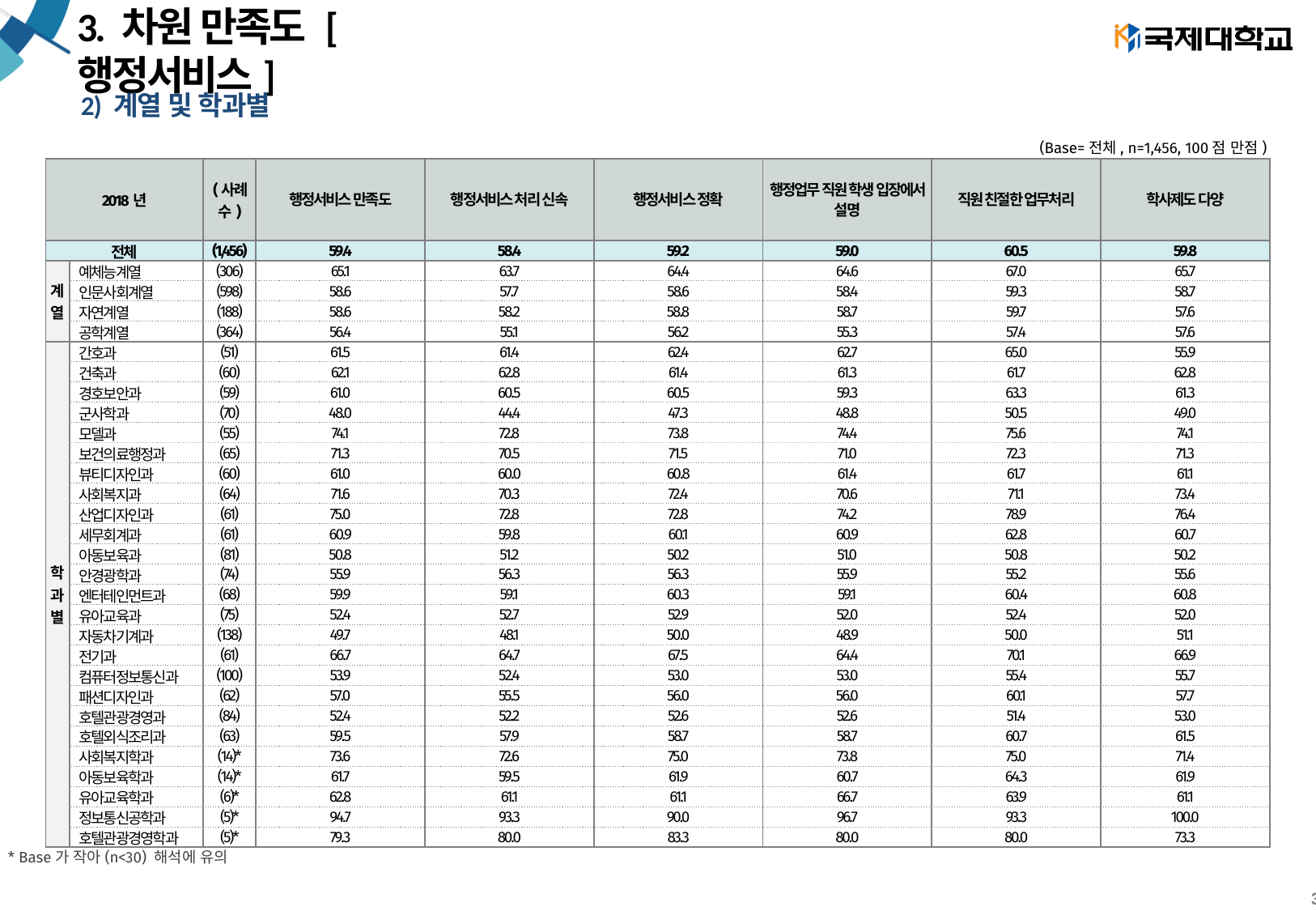

# 3. 차원 만족도 [행정서비스]
2) 계열 및 학과별
(Base=전체, n=1,456, 100점 만점)
| 2018년 |  | (사례수) | 행정서비스 만족도 | 행정서비스 처리 신속 | 행정서비스 정확 | 행정업무 직원 학생 입장에서 설명 | 직원 친절한 업무처리 | 학사제도 다양 |
| --- | --- | --- | --- | --- | --- | --- | --- | --- |
| 전체 |  | (1,456) | 59.4 | 58.4 | 59.2 | 59.0 | 60.5 | 59.8 |
| 계 열 | 예체능계열 | (306) | 65.1 | 63.7 | 64.4 | 64.6 | 67.0 | 65.7 |
|  | 인문사회계열 | (598) | 58.6 | 57.7 | 58.6 | 58.4 | 59.3 | 58.7 |
|  | 자연계열 | (188) | 58.6 | 58.2 | 58.8 | 58.7 | 59.7 | 57.6 |
|  | 공학계열 | (364) | 56.4 | 55.1 | 56.2 | 55.3 | 57.4 | 57.6 |
| 학 과 별 | 간호과 | (51) | 61.5 | 61.4 | 62.4 | 62.7 | 65.0 | 55.9 |
|  | 건축과 | (60) | 62.1 | 62.8 | 61.4 | 61.3 | 61.7 | 62.8 |
|  | 경호보안과 | (59) | 61.0 | 60.5 | 60.5 | 59.3 | 63.3 | 61.3 |
|  | 군사학과 | (70) | 48.0 | 44.4 | 47.3 | 48.8 | 50.5 | 49.0 |
|  | 모델과 | (55) | 74.1 | 72.8 | 73.8 | 74.4 | 75.6 | 74.1 |
|  | 보건의료행정과 | (65) | 71.3 | 70.5 | 71.5 | 71.0 | 72.3 | 71.3 |
|  | 뷰티디자인과 | (60) | 61.0 | 60.0 | 60.8 | 61.4 | 61.7 | 61.1 |
|  | 사회복지과 | (64) | 71.6 | 70.3 | 72.4 | 70.6 | 71.1 | 73.4 |
|  | 산업디자인과 | (61) | 75.0 | 72.8 | 72.8 | 74.2 | 78.9 | 76.4 |
|  | 세무회계과 | (61) | 60.9 | 59.8 | 60.1 | 60.9 | 62.8 | 60.7 |
|  | 아동보육과 | (81) | 50.8 | 51.2 | 50.2 | 51.0 | 50.8 | 50.2 |
|  | 안경광학과 | (74) | 55.9 | 56.3 | 56.3 | 55.9 | 55.2 | 55.6 |
|  | 엔터테인먼트과 | (68) | 59.9 | 59.1 | 60.3 | 59.1 | 60.4 | 60.8 |
|  | 유아교육과 | (75) | 52.4 | 52.7 | 52.9 | 52.0 | 52.4 | 52.0 |
|  | 자동차기계과 | (138) | 49.7 | 48.1 | 50.0 | 48.9 | 50.0 | 51.1 |
|  | 전기과 | (61) | 66.7 | 64.7 | 67.5 | 64.4 | 70.1 | 66.9 |
|  | 컴퓨터정보통신과 | (100) | 53.9 | 52.4 | 53.0 | 53.0 | 55.4 | 55.7 |
|  | 패션디자인과 | (62) | 57.0 | 55.5 | 56.0 | 56.0 | 60.1 | 57.7 |
|  | 호텔관광경영과 | (84) | 52.4 | 52.2 | 52.6 | 52.6 | 51.4 | 53.0 |
|  | 호텔외식조리과 | (63) | 59.5 | 57.9 | 58.7 | 58.7 | 60.7 | 61.5 |
|  | 사회복지학과 | (14)\* | 73.6 | 72.6 | 75.0 | 73.8 | 75.0 | 71.4 |
|  | 아동보육학과 | (14)\* | 61.7 | 59.5 | 61.9 | 60.7 | 64.3 | 61.9 |
|  | 유아교육학과 | (6)\* | 62.8 | 61.1 | 61.1 | 66.7 | 63.9 | 61.1 |
|  | 정보통신공학과 | (5)\* | 94.7 | 93.3 | 90.0 | 96.7 | 93.3 | 100.0 |
|  | 호텔관광경영학과 | (5)\* | 79.3 | 80.0 | 83.3 | 80.0 | 80.0 | 73.3 |
* Base가 작아(n<30) 해석에 유의